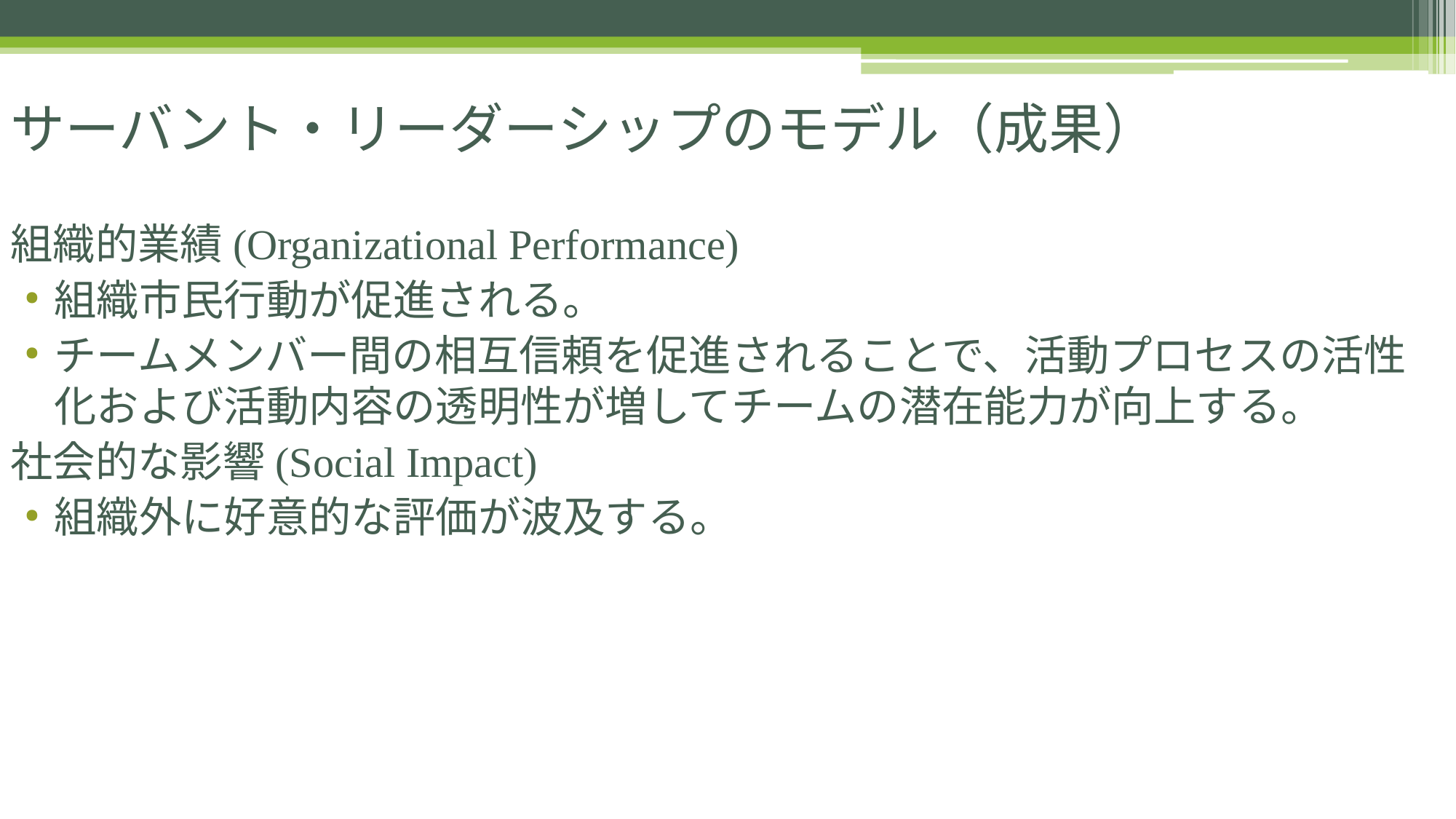

# サーバント・リーダーシップのモデル（成果）
組織的業績(Organizational Performance)
組織市民行動が促進される。
チームメンバー間の相互信頼を促進されることで、活動プロセスの活性化および活動内容の透明性が増してチームの潜在能力が向上する。
社会的な影響(Social Impact)
組織外に好意的な評価が波及する。